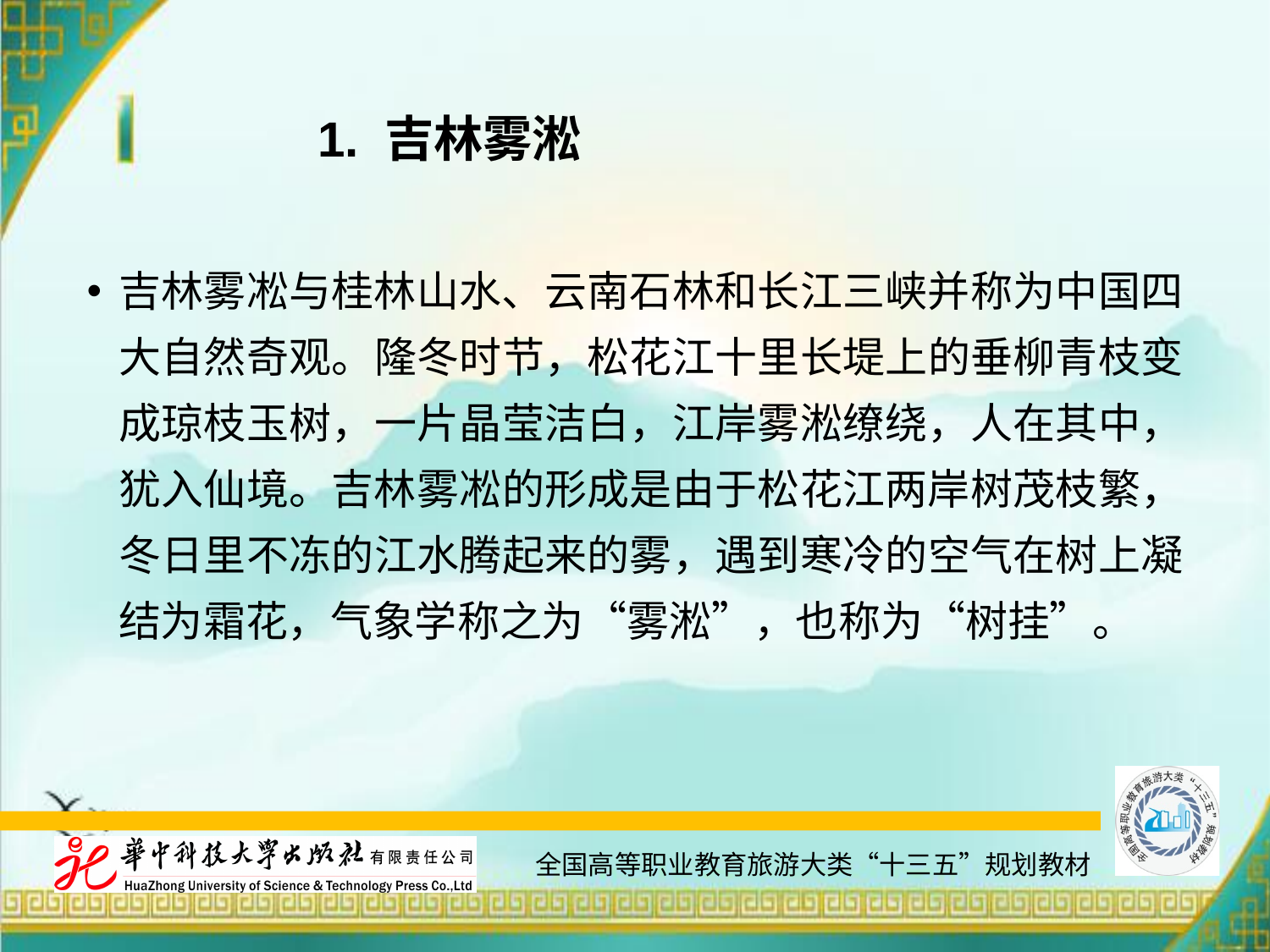

# 1. 吉林雾淞
吉林雾凇与桂林山水、云南石林和长江三峡并称为中国四大自然奇观。隆冬时节，松花江十里长堤上的垂柳青枝变成琼枝玉树，一片晶莹洁白，江岸雾淞缭绕，人在其中，犹入仙境。吉林雾凇的形成是由于松花江两岸树茂枝繁，冬日里不冻的江水腾起来的雾，遇到寒冷的空气在树上凝结为霜花，气象学称之为“雾淞”，也称为“树挂”。